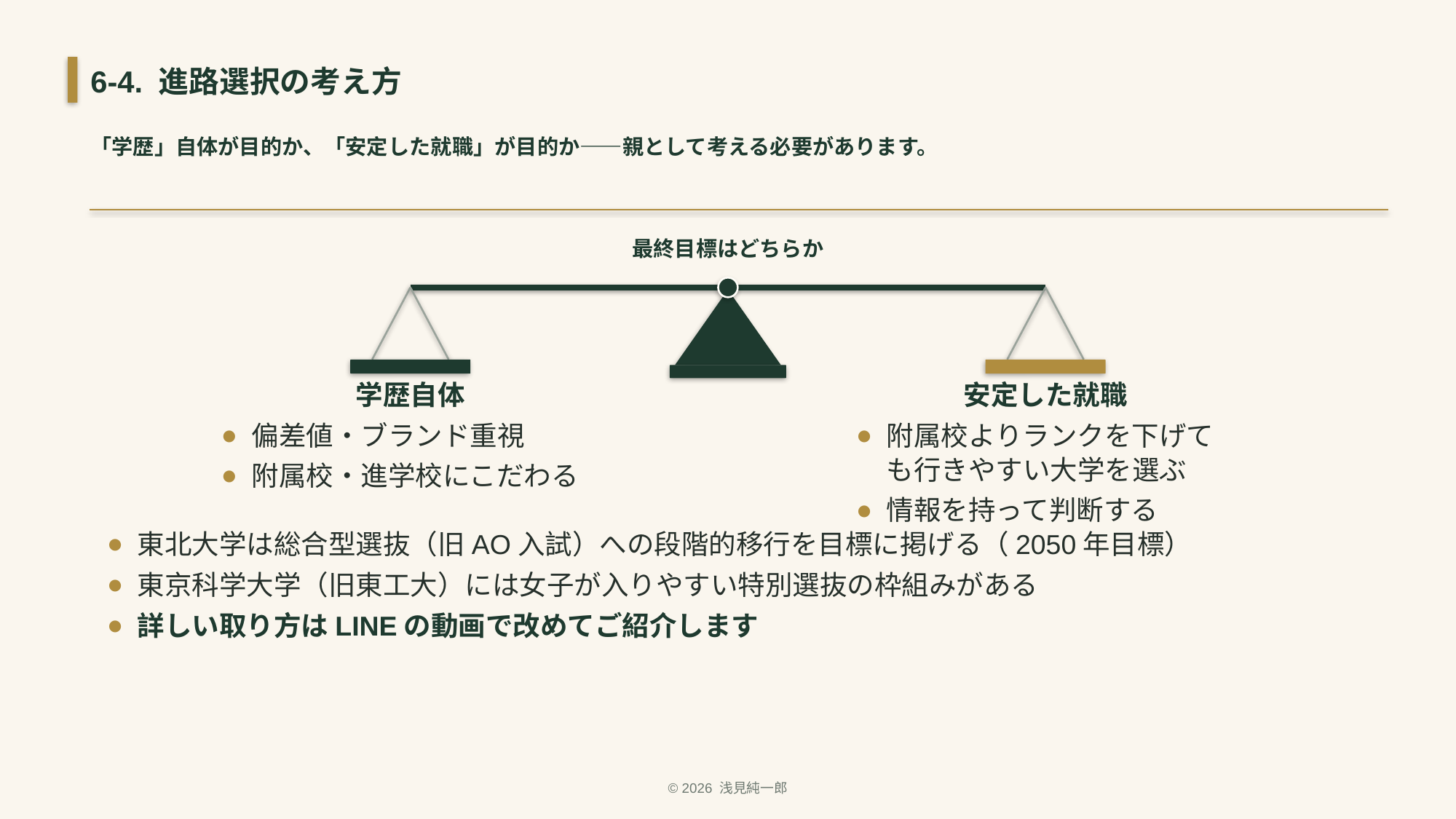

6-4. 進路選択の考え方

「学歴」自体が目的か、「安定した就職」が目的か——親として考える必要があります。
最終目標はどちらか

学歴自体
安定した就職
偏差値・ブランド重視
附属校・進学校にこだわる
附属校よりランクを下げても行きやすい大学を選ぶ
情報を持って判断する
東北大学は総合型選抜（旧AO入試）への段階的移行を目標に掲げる（2050年目標）
東京科学大学（旧東工大）には女子が入りやすい特別選抜の枠組みがある
詳しい取り方はLINEの動画で改めてご紹介します
© 2026 浅見純一郎